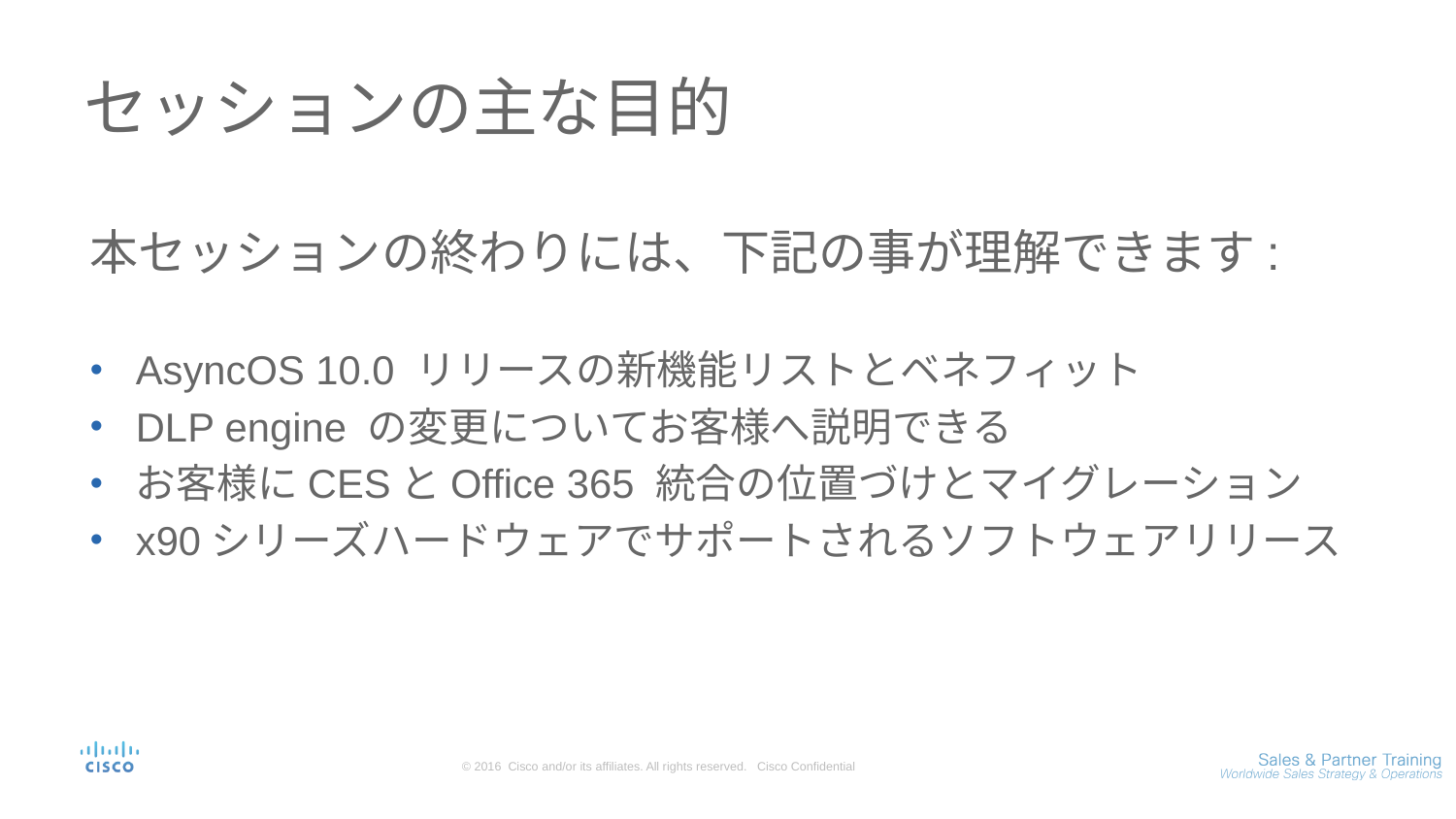

# セッションの主な目的
本セッションの終わりには、下記の事が理解できます:

AsyncOS 10.0 リリースの新機能リストとベネフィット
DLP engine の変更についてお客様へ説明できる
お客様にCESとOffice 365 統合の位置づけとマイグレーション
x90シリーズハードウェアでサポートされるソフトウェアリリース